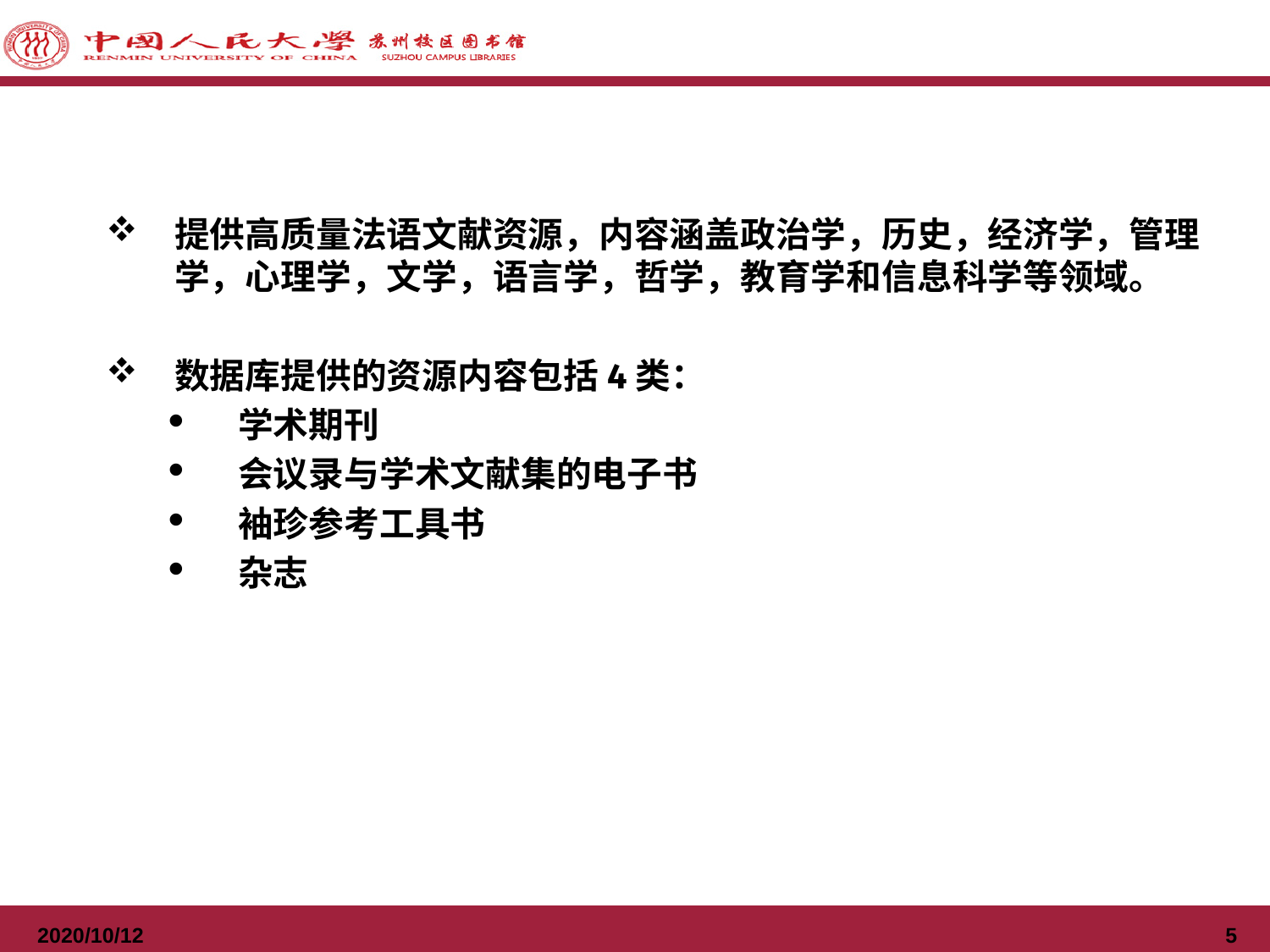

#

提供高质量法语文献资源，内容涵盖政治学，历史，经济学，管理学，心理学，文学，语言学，哲学，教育学和信息科学等领域。

数据库提供的资源内容包括4类：
学术期刊
会议录与学术文献集的电子书
袖珍参考工具书
杂志

2020/10/12
5